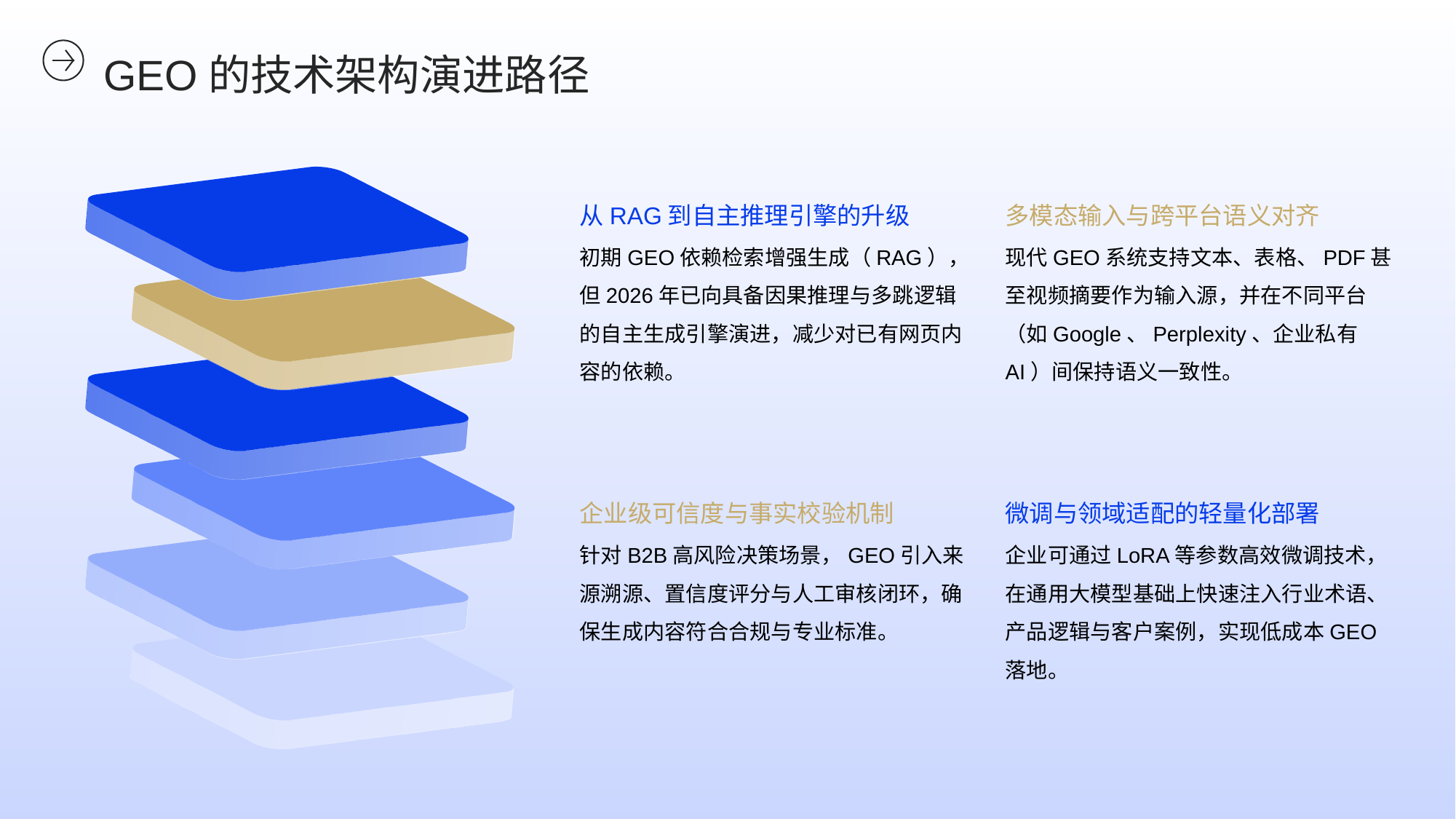

GEO的技术架构演进路径

从RAG到自主推理引擎的升级
多模态输入与跨平台语义对齐

初期GEO依赖检索增强生成（RAG），但2026年已向具备因果推理与多跳逻辑的自主生成引擎演进，减少对已有网页内容的依赖。
现代GEO系统支持文本、表格、PDF甚至视频摘要作为输入源，并在不同平台（如Google、Perplexity、企业私有AI）间保持语义一致性。

企业级可信度与事实校验机制
微调与领域适配的轻量化部署

针对B2B高风险决策场景，GEO引入来源溯源、置信度评分与人工审核闭环，确保生成内容符合合规与专业标准。
企业可通过LoRA等参数高效微调技术，在通用大模型基础上快速注入行业术语、产品逻辑与客户案例，实现低成本GEO落地。